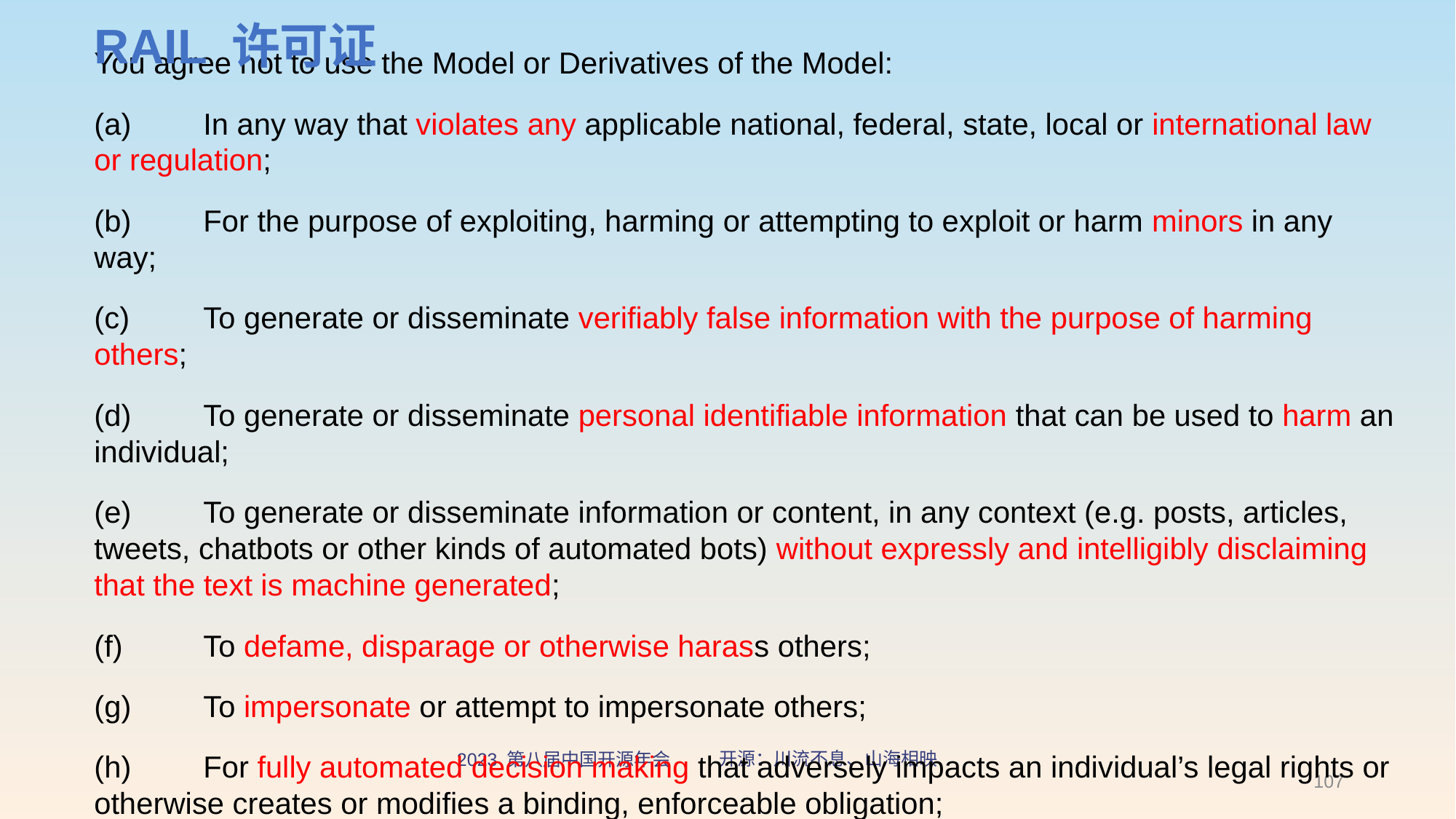

RAIL 许可证
You agree not to use the Model or Derivatives of the Model:
(a)	In any way that violates any applicable national, federal, state, local or international law or regulation;
(b)	For the purpose of exploiting, harming or attempting to exploit or harm minors in any way;
(c)	To generate or disseminate verifiably false information with the purpose of harming others;
(d)	To generate or disseminate personal identifiable information that can be used to harm an individual;
(e)	To generate or disseminate information or content, in any context (e.g. posts, articles, tweets, chatbots or other kinds of automated bots) without expressly and intelligibly disclaiming that the text is machine generated;
(f)	To defame, disparage or otherwise harass others;
(g)	To impersonate or attempt to impersonate others;
(h)	For fully automated decision making that adversely impacts an individual’s legal rights or otherwise creates or modifies a binding, enforceable obligation;
107